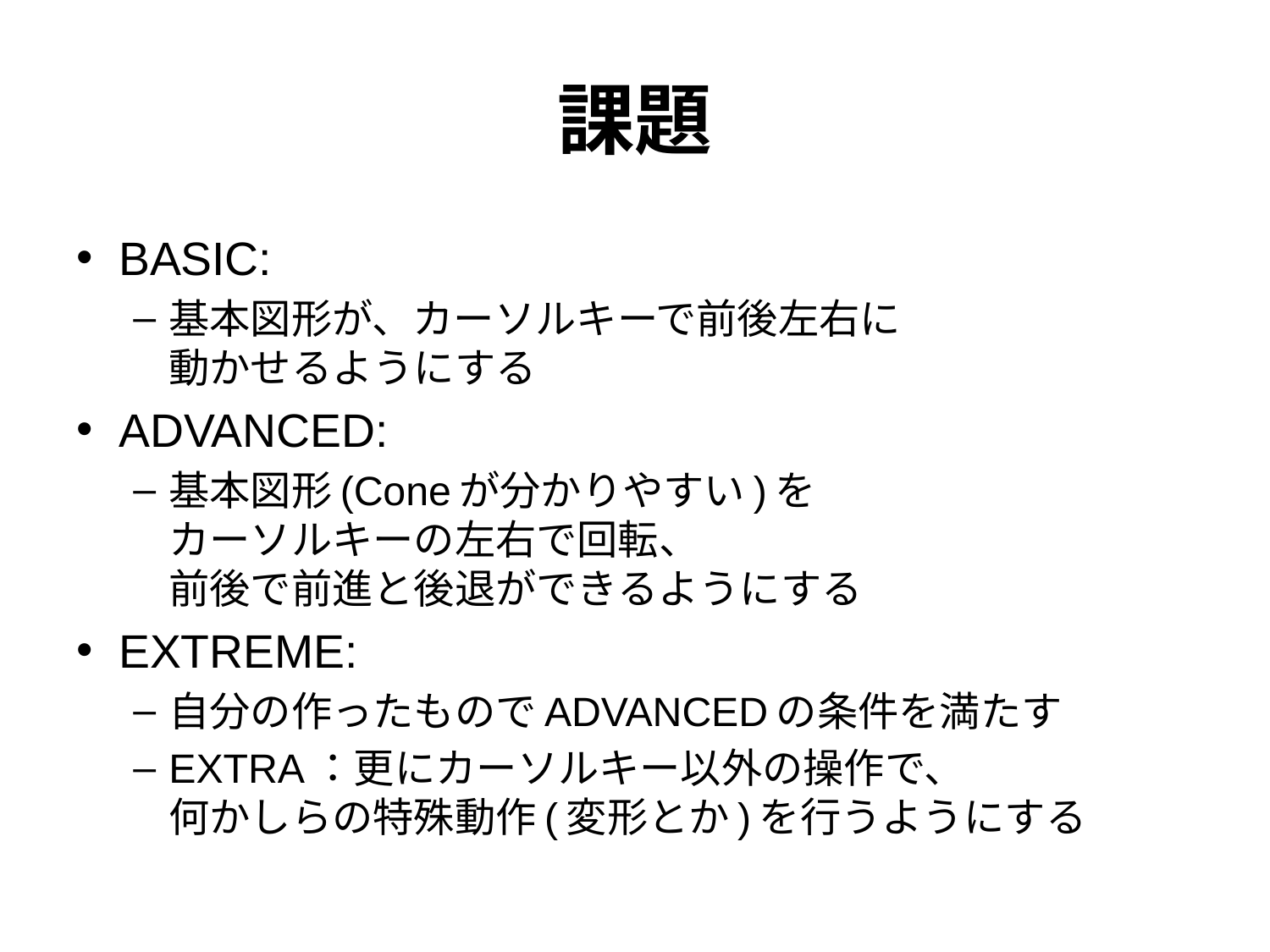

# 課題
BASIC:
基本図形が、カーソルキーで前後左右に
動かせるようにする
ADVANCED:
基本図形(Coneが分かりやすい)を
カーソルキーの左右で回転、
前後で前進と後退ができるようにする
EXTREME:
自分の作ったものでADVANCEDの条件を満たす
EXTRA：更にカーソルキー以外の操作で、
何かしらの特殊動作(変形とか)を行うようにする